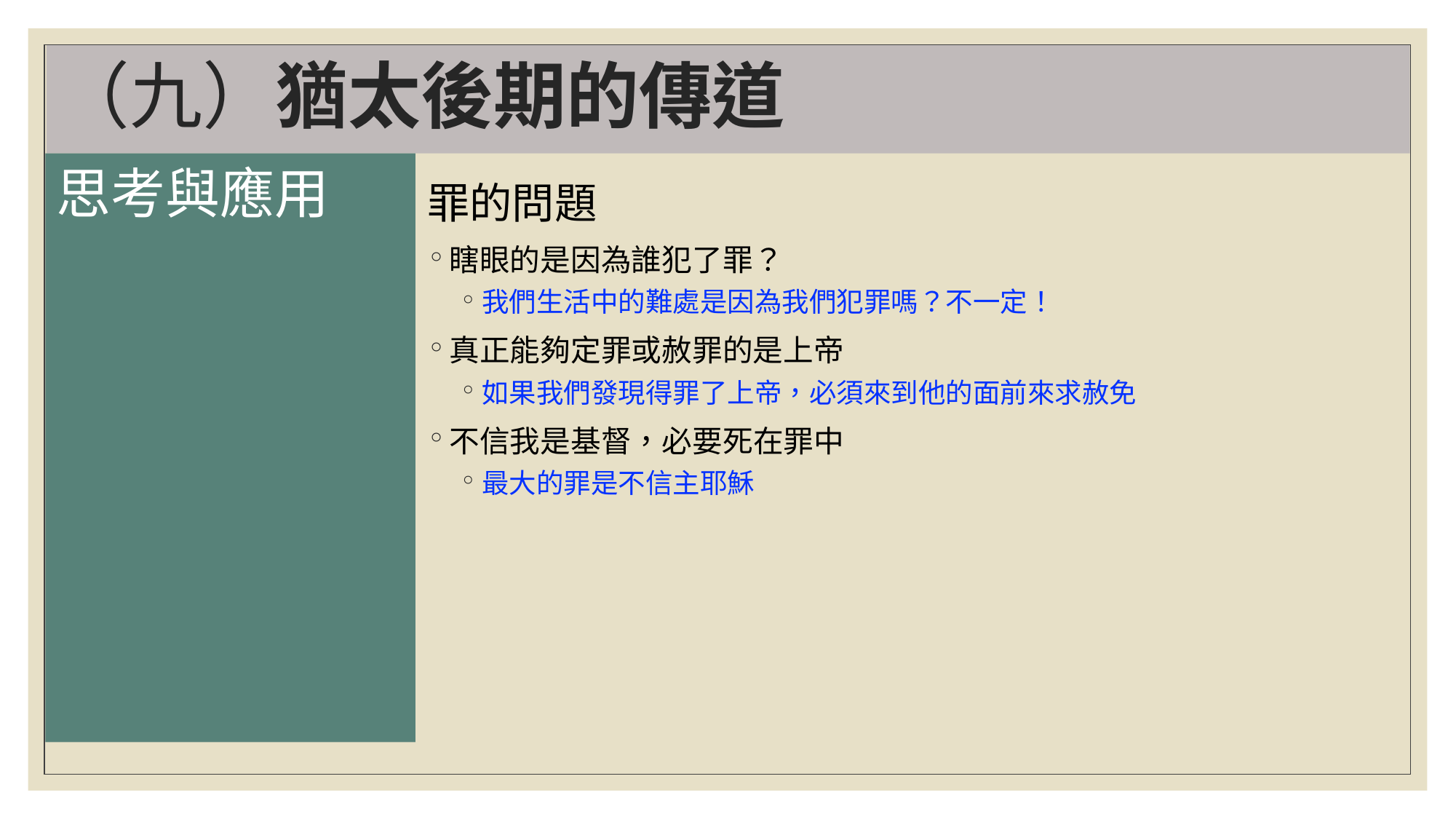

# （九）猶太後期的傳道
思考與應用
罪的問題
瞎眼的是因為誰犯了罪？
我們生活中的難處是因為我們犯罪嗎？不一定！
真正能夠定罪或赦罪的是上帝
如果我們發現得罪了上帝，必須來到他的面前來求赦免
不信我是基督，必要死在罪中
最大的罪是不信主耶穌